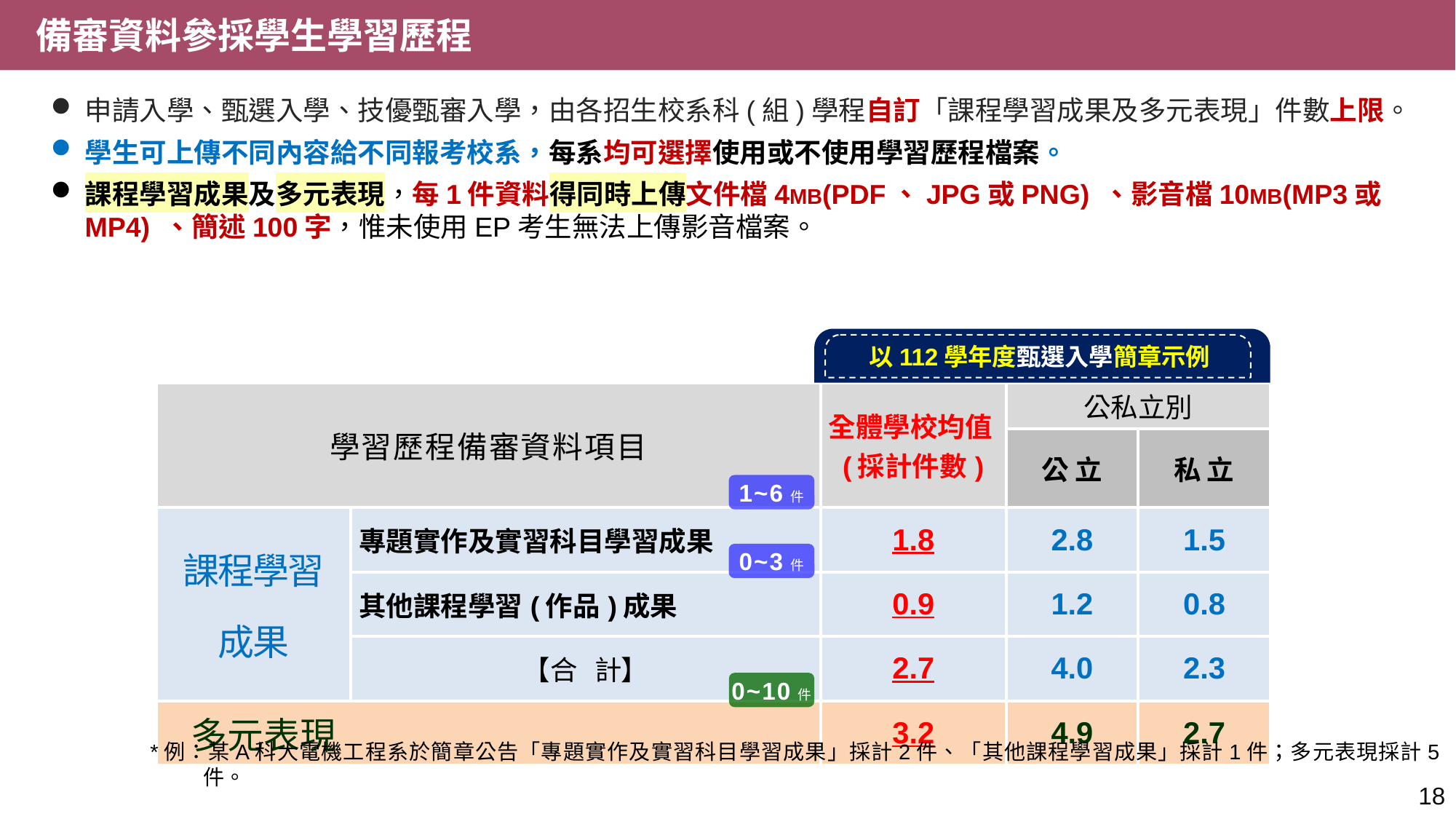

備審資料參採學生學習歷程
申請入學、甄選入學、技優甄審入學，由各招生校系科(組)學程自訂「課程學習成果及多元表現」件數上限。
學生可上傳不同內容給不同報考校系，每系均可選擇使用或不使用學習歷程檔案。
課程學習成果及多元表現，每1件資料得同時上傳文件檔4MB(PDF、JPG或PNG) 、影音檔10MB(MP3或MP4) 、簡述100字，惟未使用EP考生無法上傳影音檔案。

以112學年度甄選入學簡章示例
| 學習歷程備審資料項目 |  | 全體學校均值(採計件數) | 公私立別 |  |
| --- | --- | --- | --- | --- |
|  |  |  | 公 立 | 私 立 |
| 課程學習 成果 | 專題實作及實習科目學習成果 | 1.8 | 2.8 | 1.5 |
|  | 其他課程學習(作品)成果 | 0.9 | 1.2 | 0.8 |
|  | 【合 計】 | 2.7 | 4.0 | 2.3 |
| 多元表現 |  | 3.2 | 4.9 | 2.7 |
1~6件
0~3件
0~10件
*例：某A科大電機工程系於簡章公告「專題實作及實習科目學習成果」採計2件、「其他課程學習成果」採計1件；多元表現採計5件。